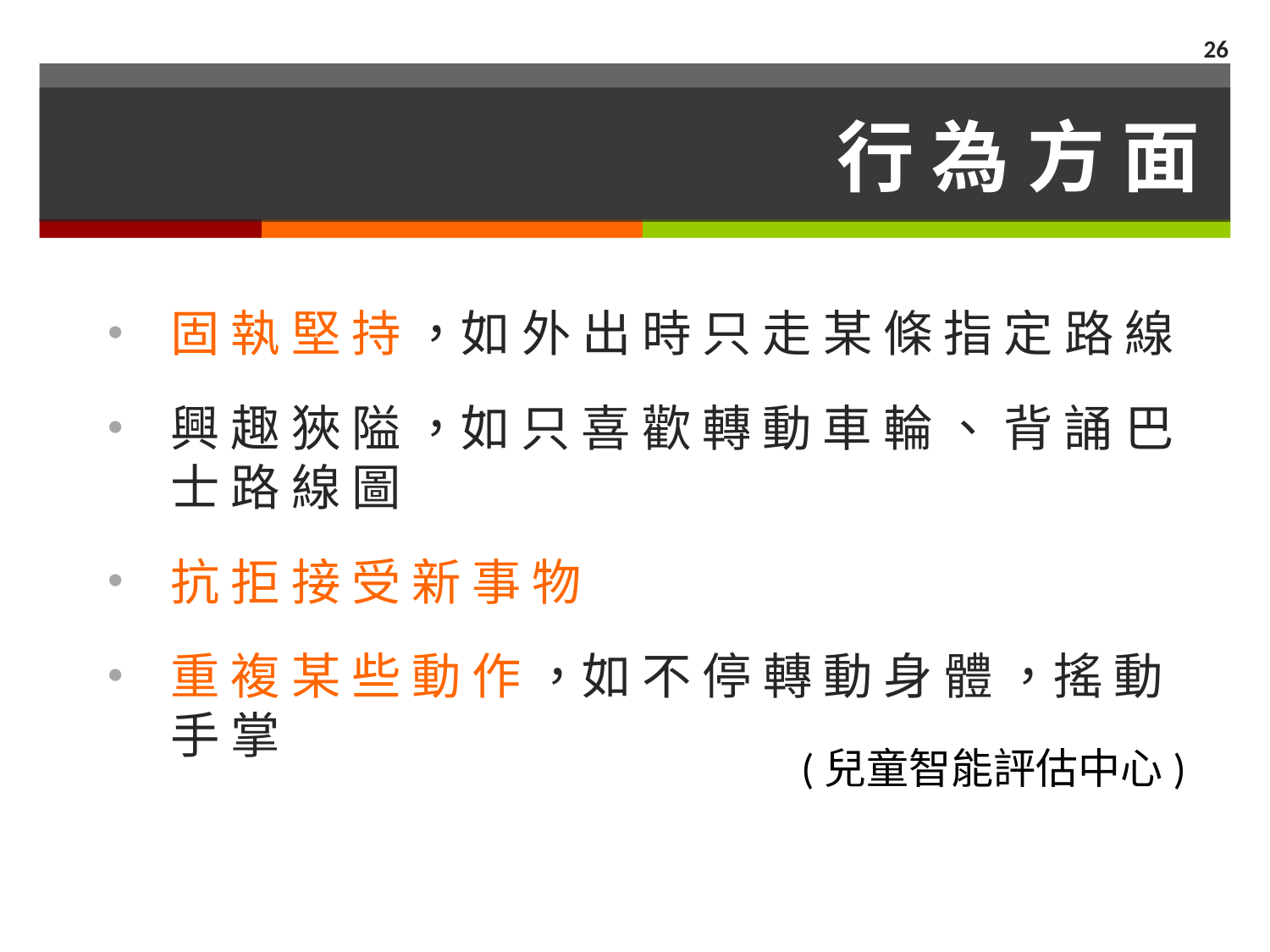

26
# 行 為 方 面
固 執 堅 持 ，如 外 出 時 只 走 某 條 指 定 路 線
興 趣 狹 隘 ，如 只 喜 歡 轉 動 車 輪 、 背 誦 巴 士 路 線 圖
抗 拒 接 受 新 事 物
重 複 某 些 動 作 ，如 不 停 轉 動 身 體 ，搖 動 手 掌
(兒童智能評估中心)